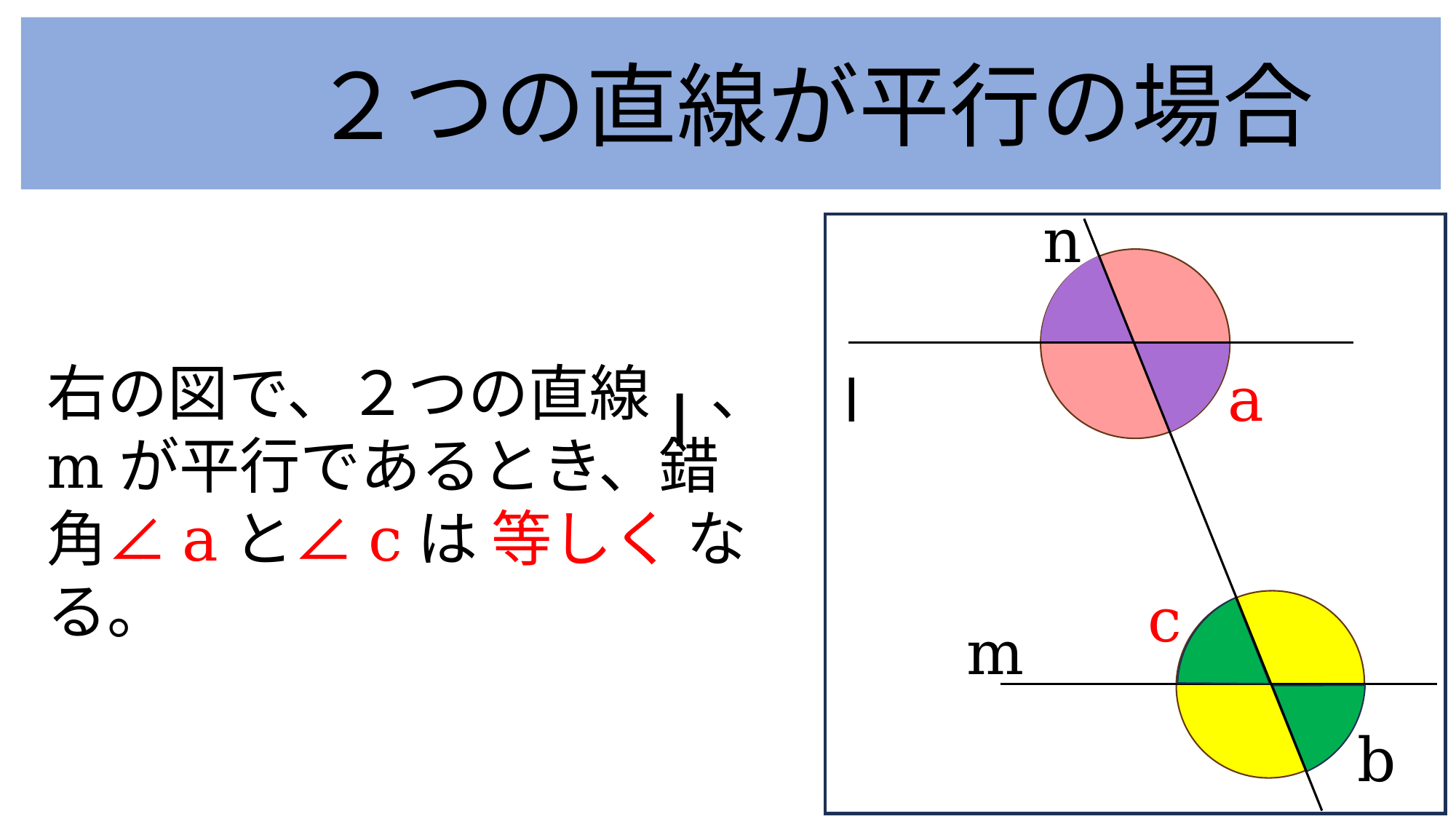

２つの直線が平行の場合
n

a
l
c

m

b

l
右の図で、２つの直線　、mが平行であるとき、錯角∠aと∠cは 等しく なる。